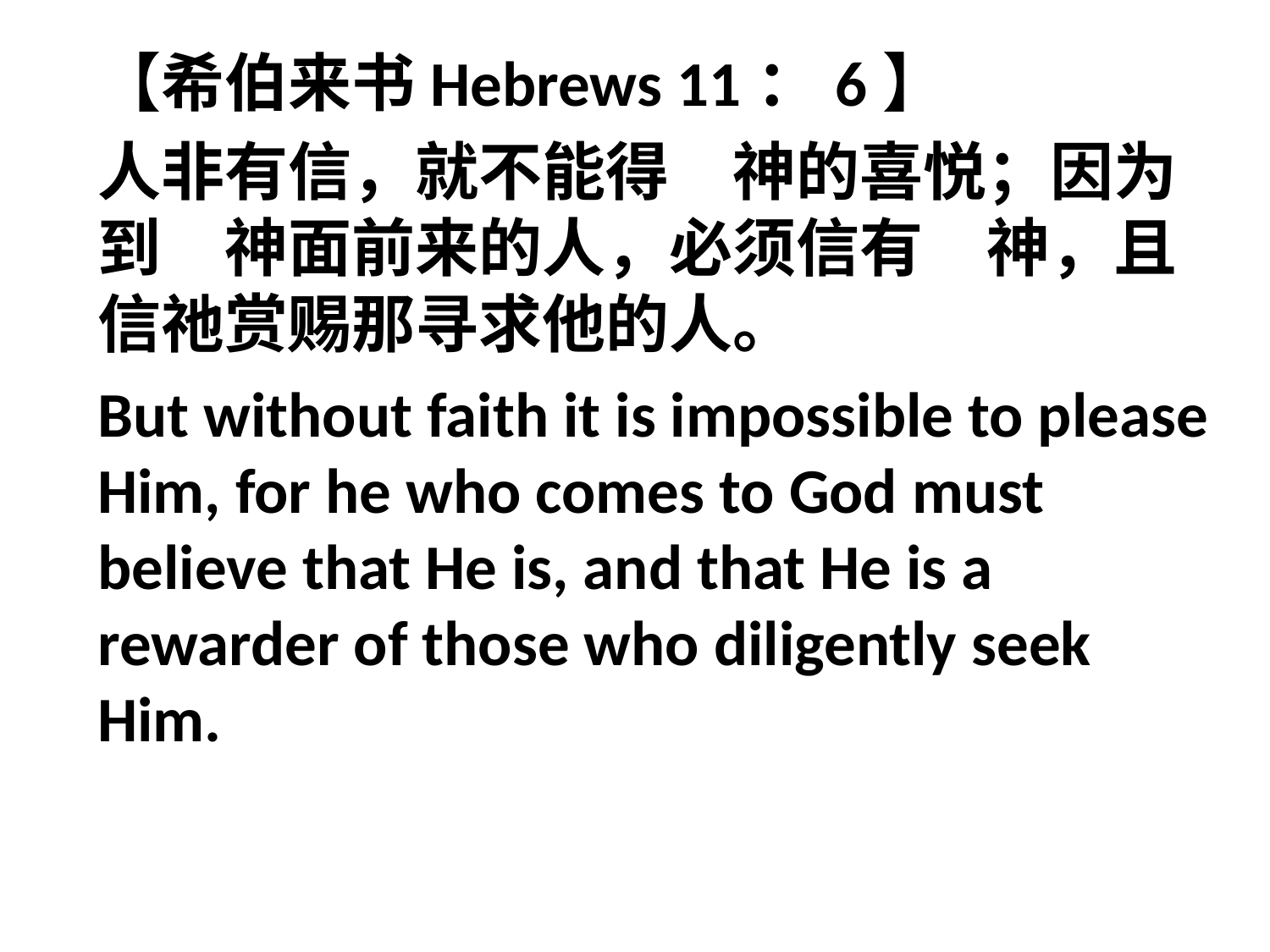

【希伯来书Hebrews 11：6】
人非有信，就不能得　神的喜悦；因为到　神面前来的人，必须信有　神，且信祂赏赐那寻求他的人。
But without faith it is impossible to please Him, for he who comes to God must believe that He is, and that He is a rewarder of those who diligently seek Him.